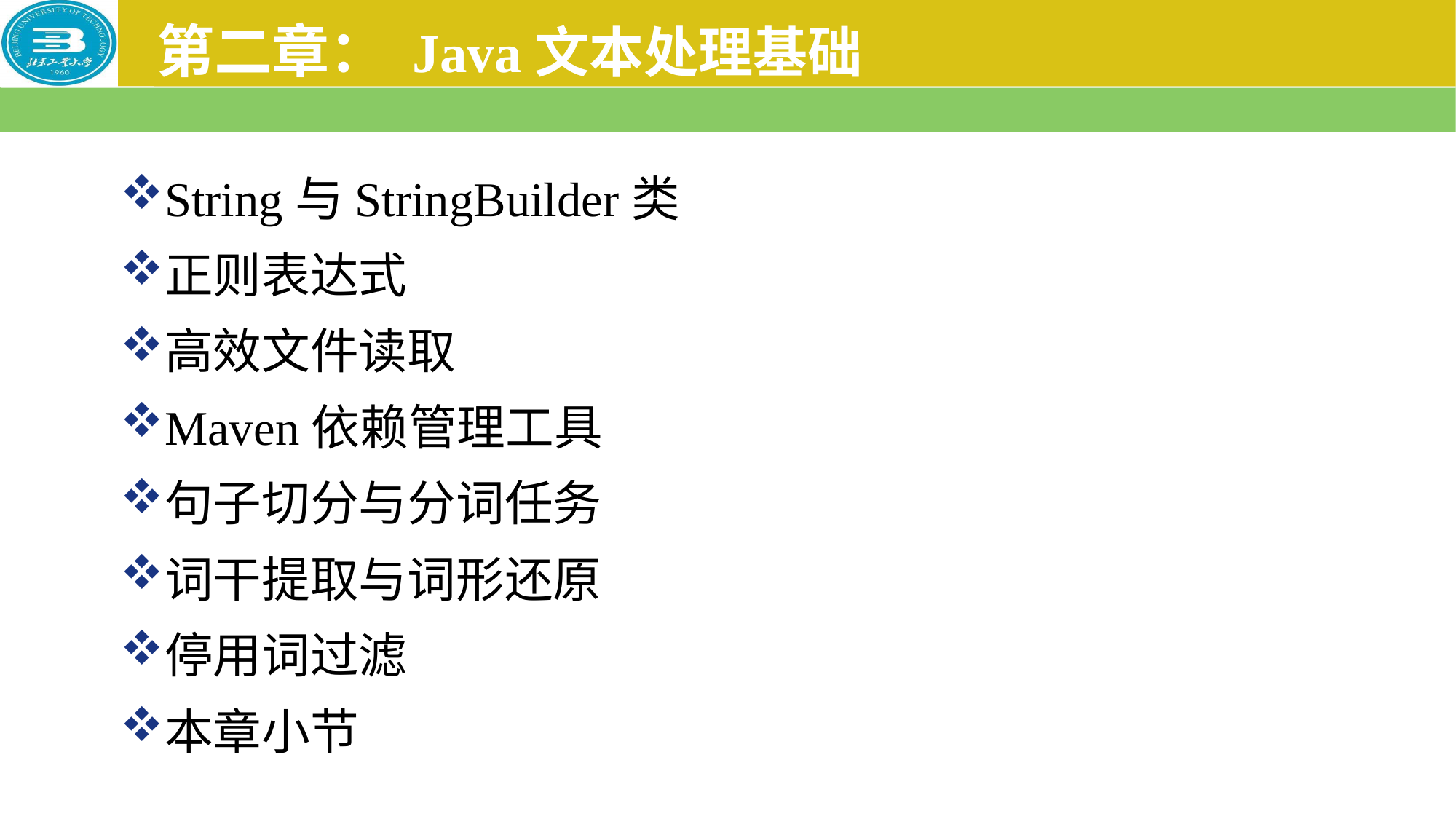

# 第二章： Java文本处理基础
String与StringBuilder类
正则表达式
高效文件读取
Maven依赖管理工具
句子切分与分词任务
词干提取与词形还原
停用词过滤
本章小节